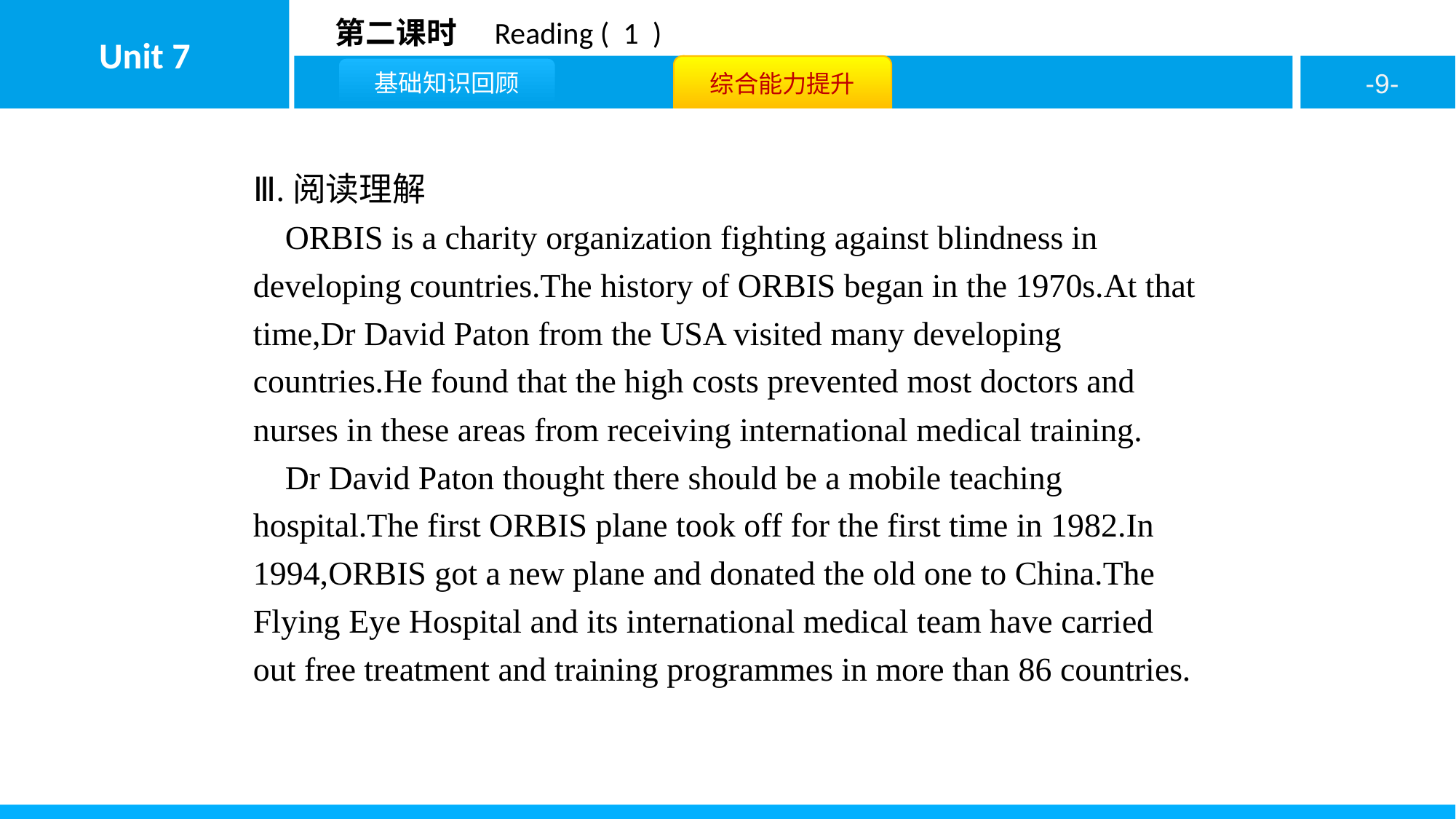

Ⅲ.阅读理解
ORBIS is a charity organization fighting against blindness in developing countries.The history of ORBIS began in the 1970s.At that time,Dr David Paton from the USA visited many developing countries.He found that the high costs prevented most doctors and nurses in these areas from receiving international medical training.
Dr David Paton thought there should be a mobile teaching hospital.The first ORBIS plane took off for the first time in 1982.In 1994,ORBIS got a new plane and donated the old one to China.The Flying Eye Hospital and its international medical team have carried out free treatment and training programmes in more than 86 countries.